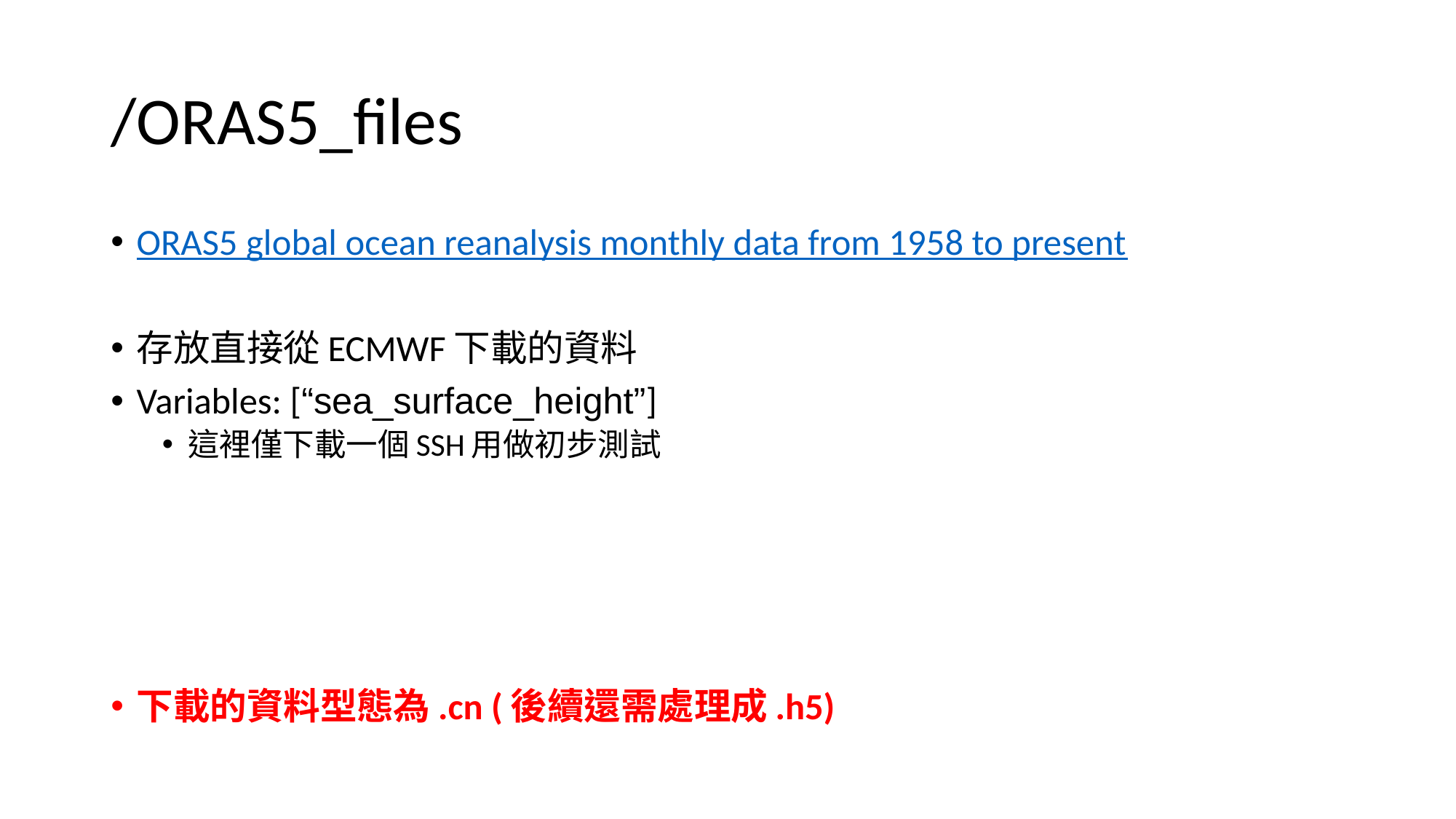

# /ORAS5_files
ORAS5 global ocean reanalysis monthly data from 1958 to present

存放直接從ECMWF下載的資料
Variables: [“sea_surface_height”]
這裡僅下載一個SSH用做初步測試

下載的資料型態為.cn (後續還需處理成.h5)